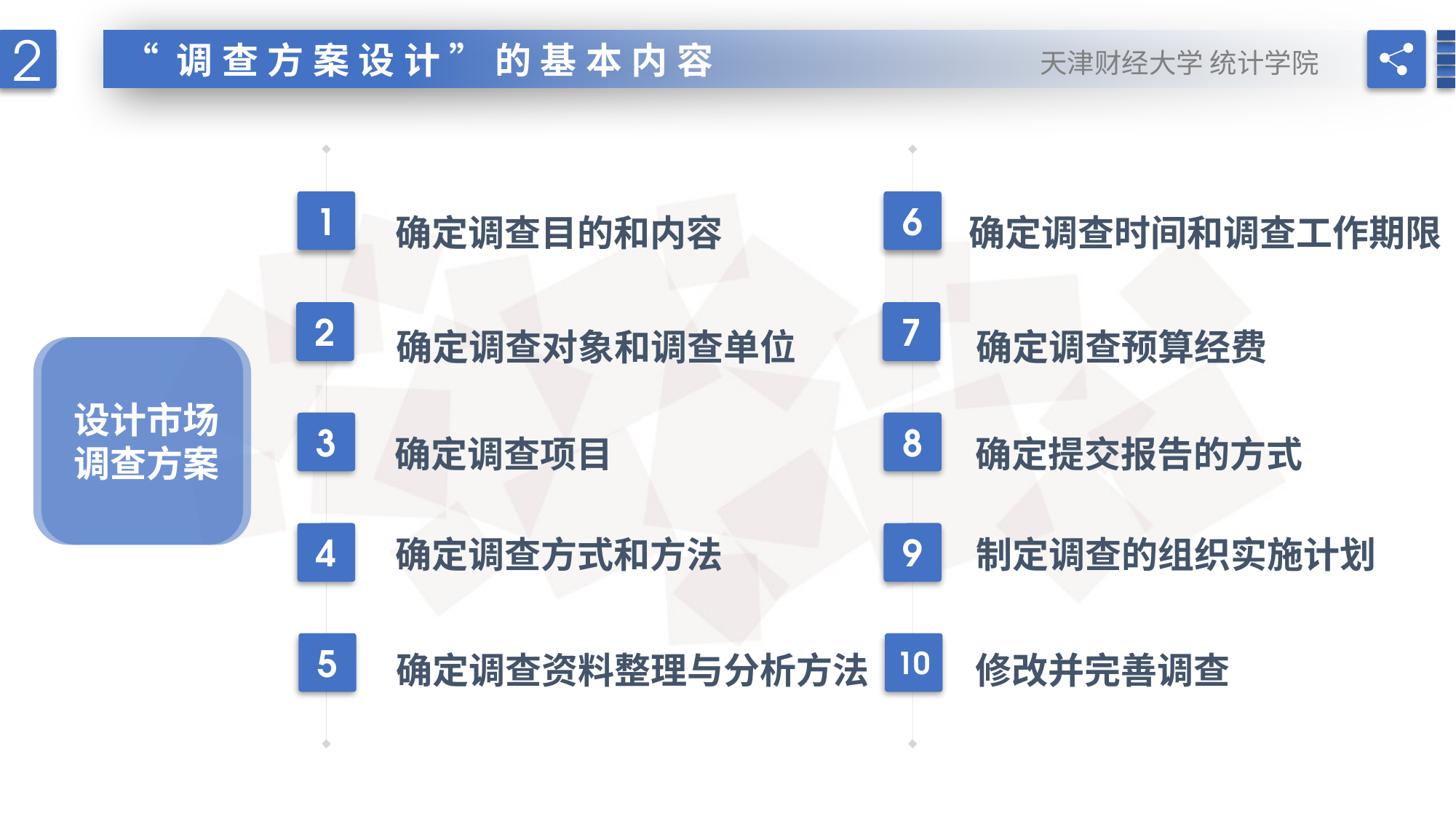

2

天津财经大学 统计学院

“调查方案设计”的基本内容
1
确定调查目的和内容
6
确定调查时间和调查工作期限
2
7
确定调查对象和调查单位
确定调查预算经费

设计市场调查方案
3
确定调查项目
8
确定提交报告的方式
确定调查方式和方法
制定调查的组织实施计划
4
9
确定调查资料整理与分析方法
修改并完善调查
5
10